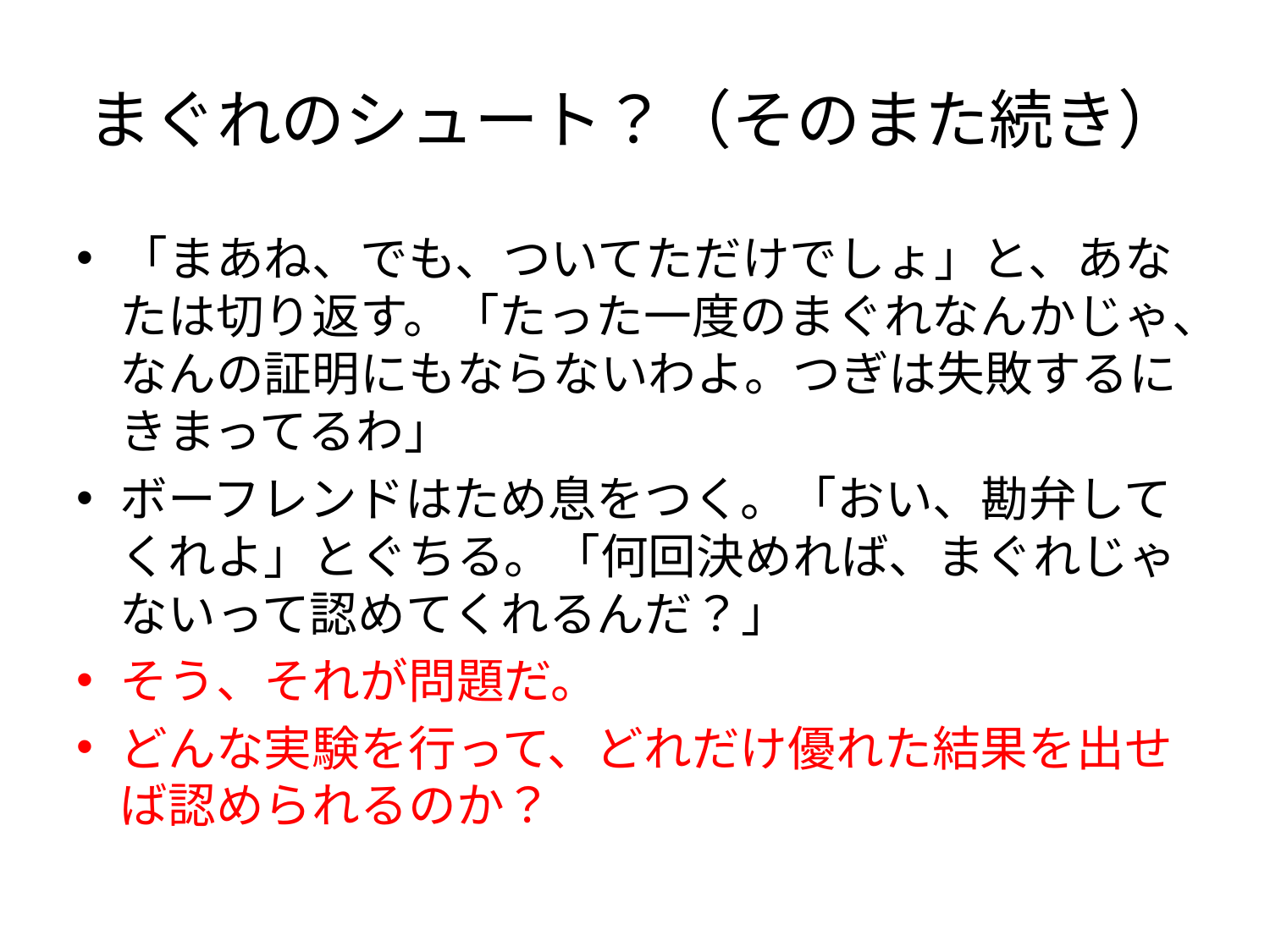

# まぐれのシュート？（そのまた続き）
「まあね、でも、ついてただけでしょ」と、あなたは切り返す。「たった一度のまぐれなんかじゃ、なんの証明にもならないわよ。つぎは失敗するにきまってるわ」
ボーフレンドはため息をつく。「おい、勘弁してくれよ」とぐちる。「何回決めれば、まぐれじゃないって認めてくれるんだ？」
そう、それが問題だ。
どんな実験を行って、どれだけ優れた結果を出せば認められるのか？